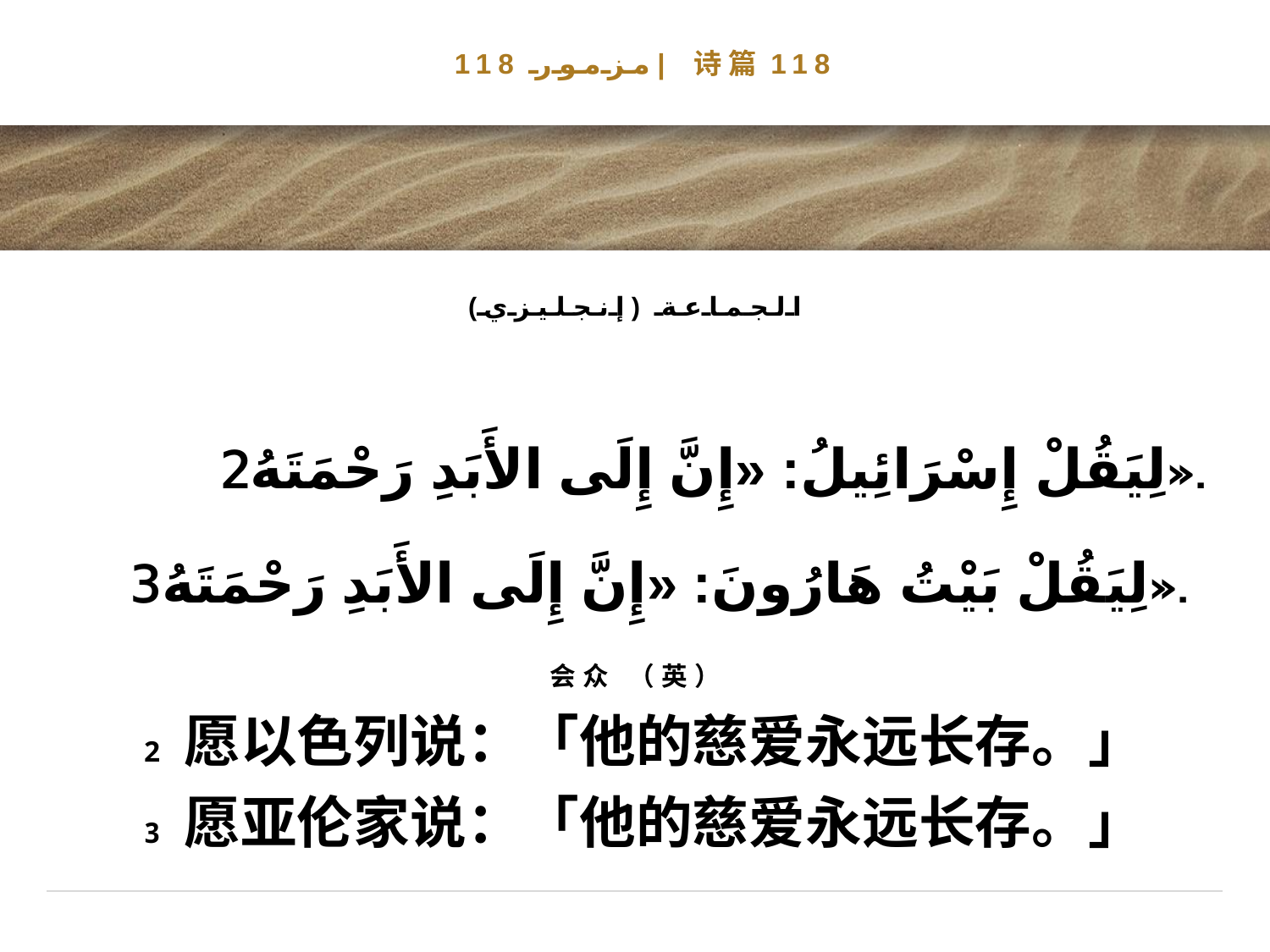

# مزمور 118| 诗篇118
الجماعة (إنجليزي)
2لِيَقُلْ إِسْرَائِيلُ: «إِنَّ إِلَى الأَبَدِ رَحْمَتَهُ».
3لِيَقُلْ بَيْتُ هَارُونَ: «إِنَّ إِلَى الأَبَدِ رَحْمَتَهُ».
会众 （英）
2 愿以色列说：「他的慈爱永远长存。」
3 愿亚伦家说：「他的慈爱永远长存。」